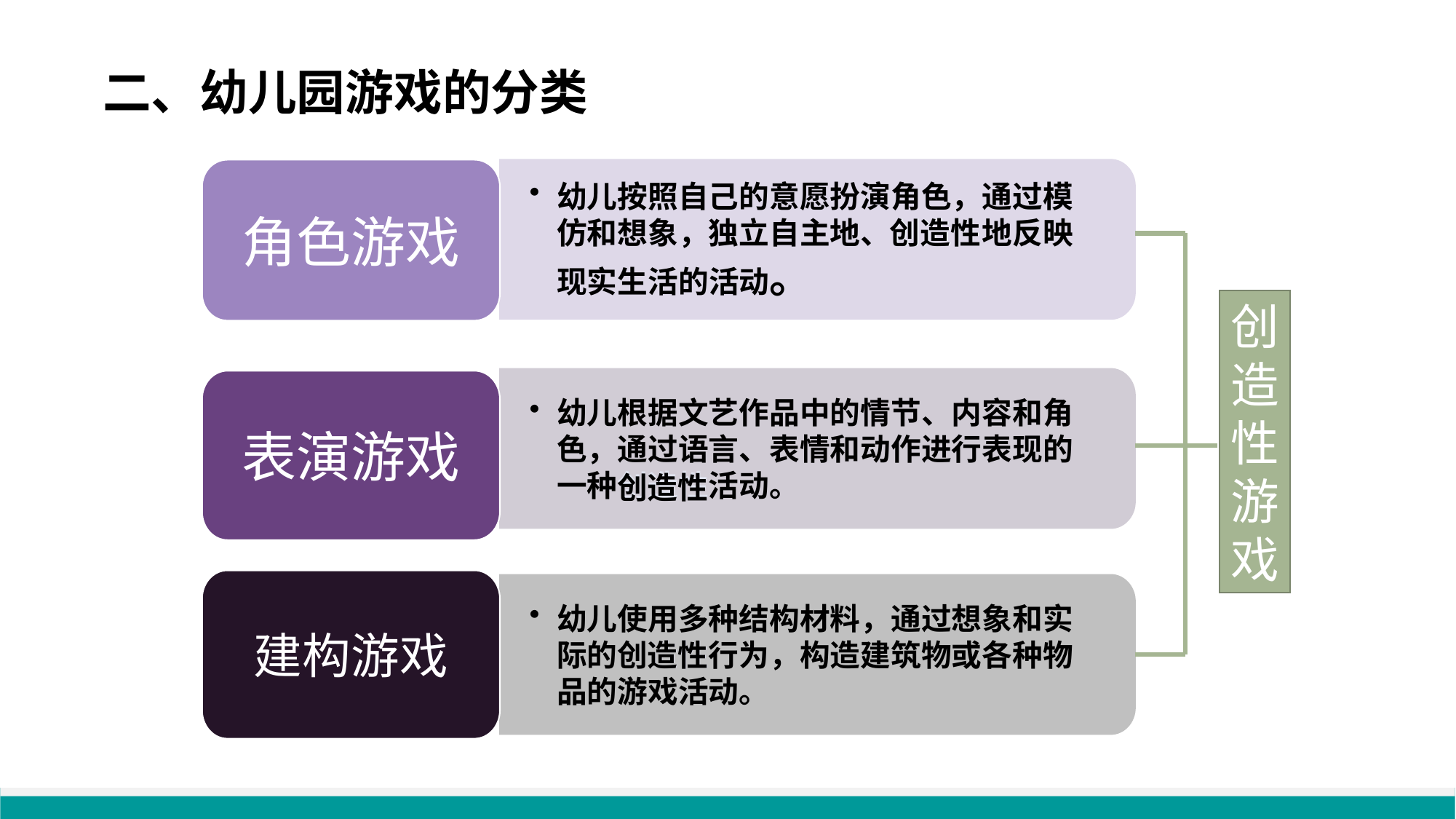

二、幼儿园游戏的分类
新课导
学生练
教师引
角色游戏

幼儿按照自己的意愿扮演角色，通过模仿和想象，独立自主地、创造性地反映现实生活的活动。

创造性
创
造
性
游
戏
幼儿根据文艺作品中的情节、内容和角色，通过语言、表情和动作进行表现的一种创造性活动。
表演游戏
创造性
建构游戏
幼儿使用多种结构材料，通过想象和实际的创造性行为，构造建筑物或各种物品的游戏活动。
创造性
23